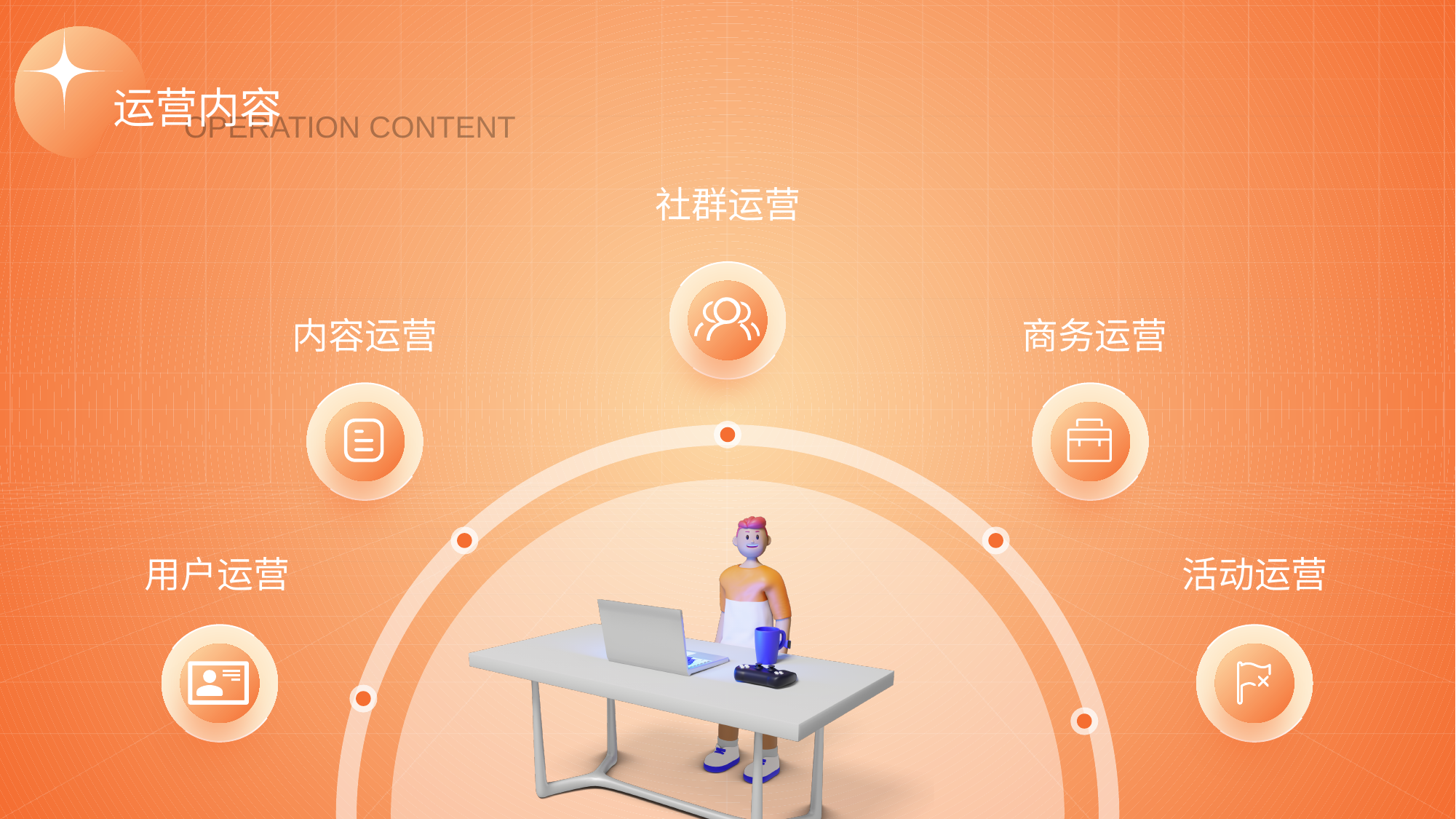

运营内容
OPERATION CONTENT
社群运营

内容运营

商务运营

用户运营

活动运营